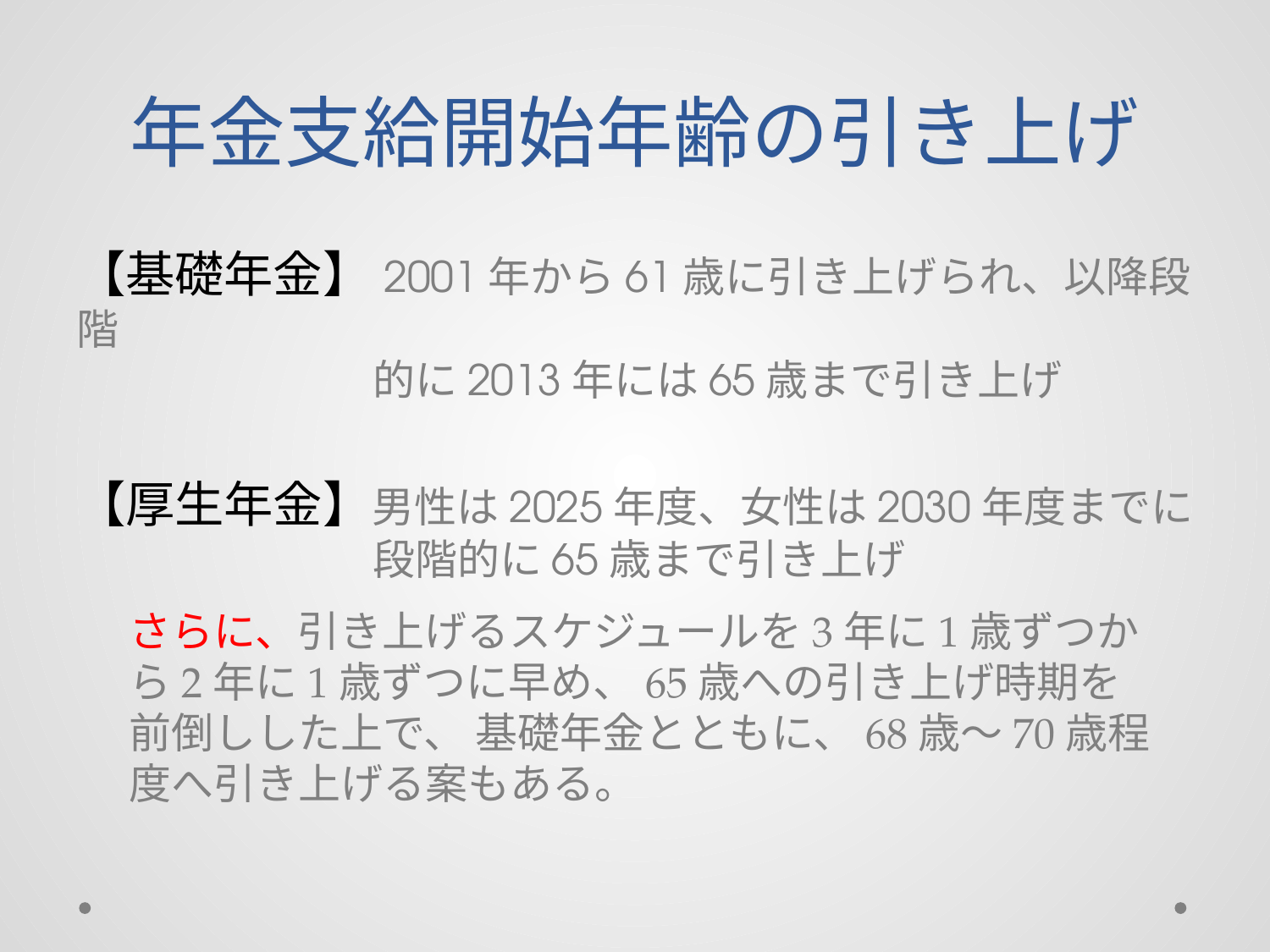

# 年金支給開始年齢の引き上げ
【基礎年金】2001年から61歳に引き上げられ、以降段階
　　　　　　　的に2013年には65歳まで引き上げ

【厚生年金】男性は2025年度、女性は2030年度までに
　　　　　　　段階的に65歳まで引き上げ

さらに、引き上げるスケジュールを3年に1歳ずつから2年に1歳ずつに早め、65歳への引き上げ時期を前倒しした上で、 基礎年金とともに、68歳〜70歳程度へ引き上げる案もある。